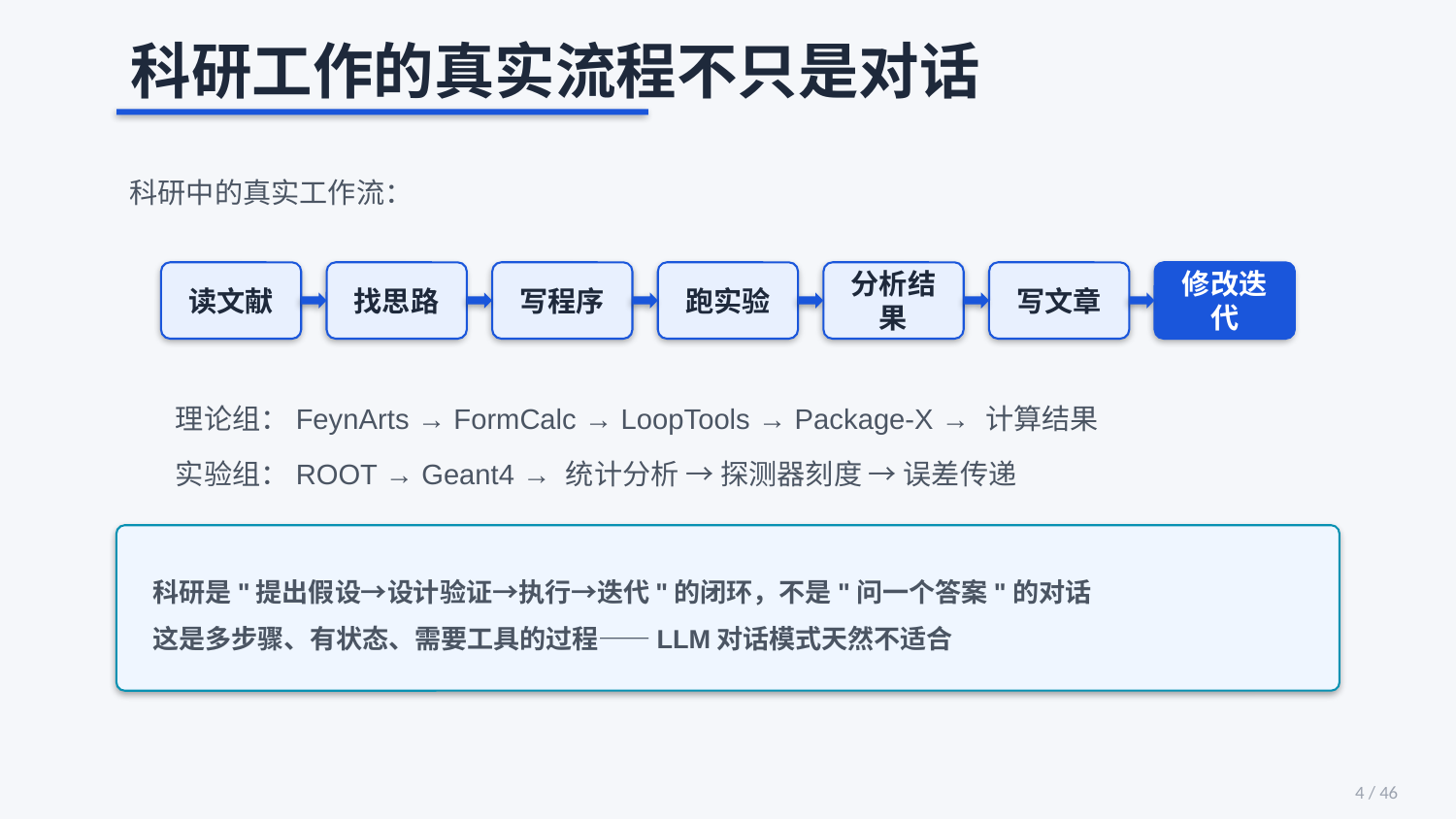

科研工作的真实流程不只是对话

科研中的真实工作流：
读文献
找思路
写程序
跑实验
分析结果
写文章
修改迭代

理论组：FeynArts → FormCalc → LoopTools → Package-X → 计算结果
实验组：ROOT → Geant4 → 统计分析 → 探测器刻度 → 误差传递

科研是"提出假设→设计验证→执行→迭代"的闭环，不是"问一个答案"的对话
这是多步骤、有状态、需要工具的过程——LLM对话模式天然不适合
4 / 46